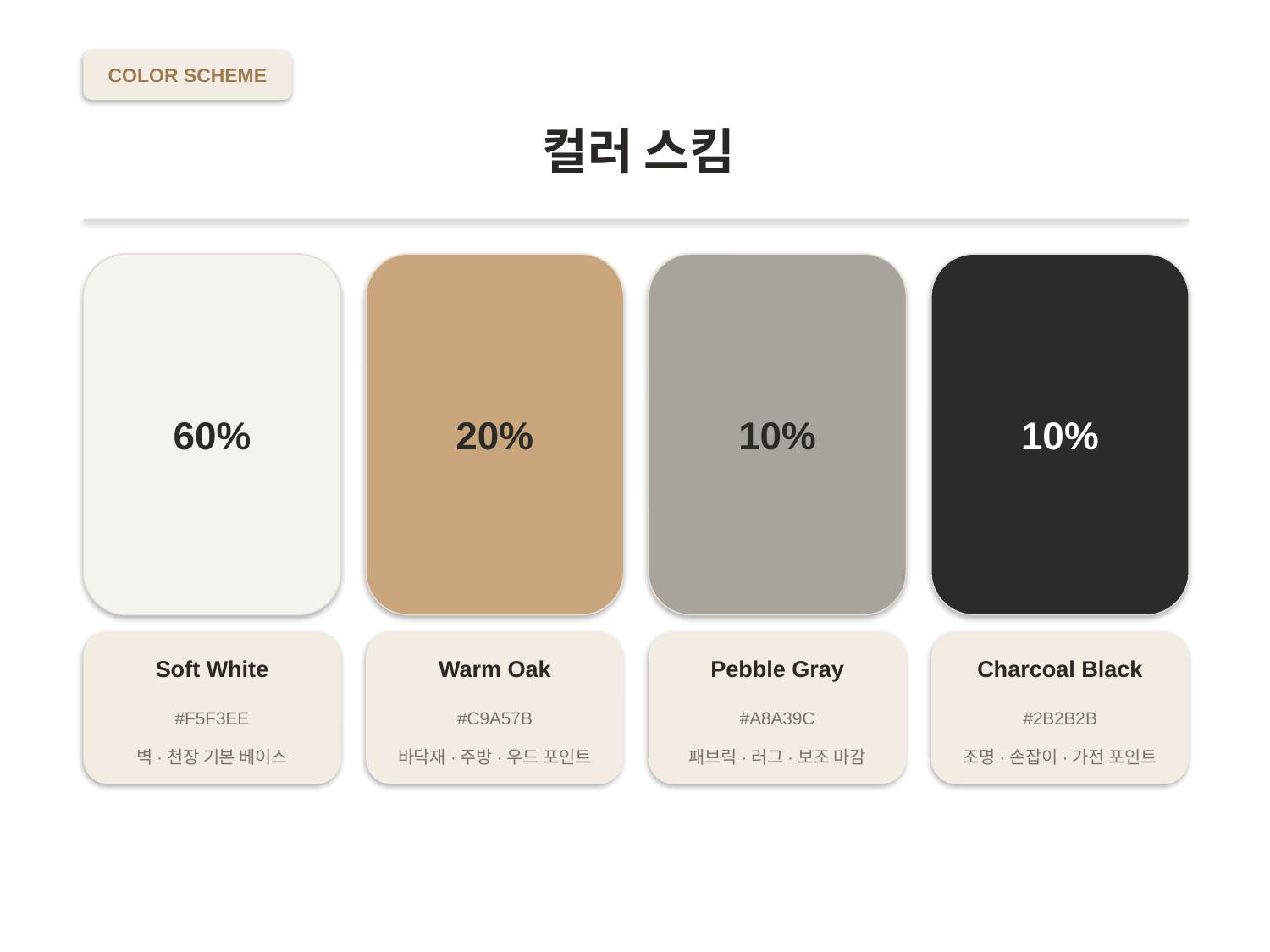

COLOR SCHEME
컬러 스킴

60%
20%
10%
10%

Soft White
Warm Oak
Pebble Gray
Charcoal Black
#F5F3EE
#C9A57B
#A8A39C
#2B2B2B
벽·천장 기본 베이스
바닥재·주방·우드 포인트
패브릭·러그·보조 마감
조명·손잡이·가전 포인트